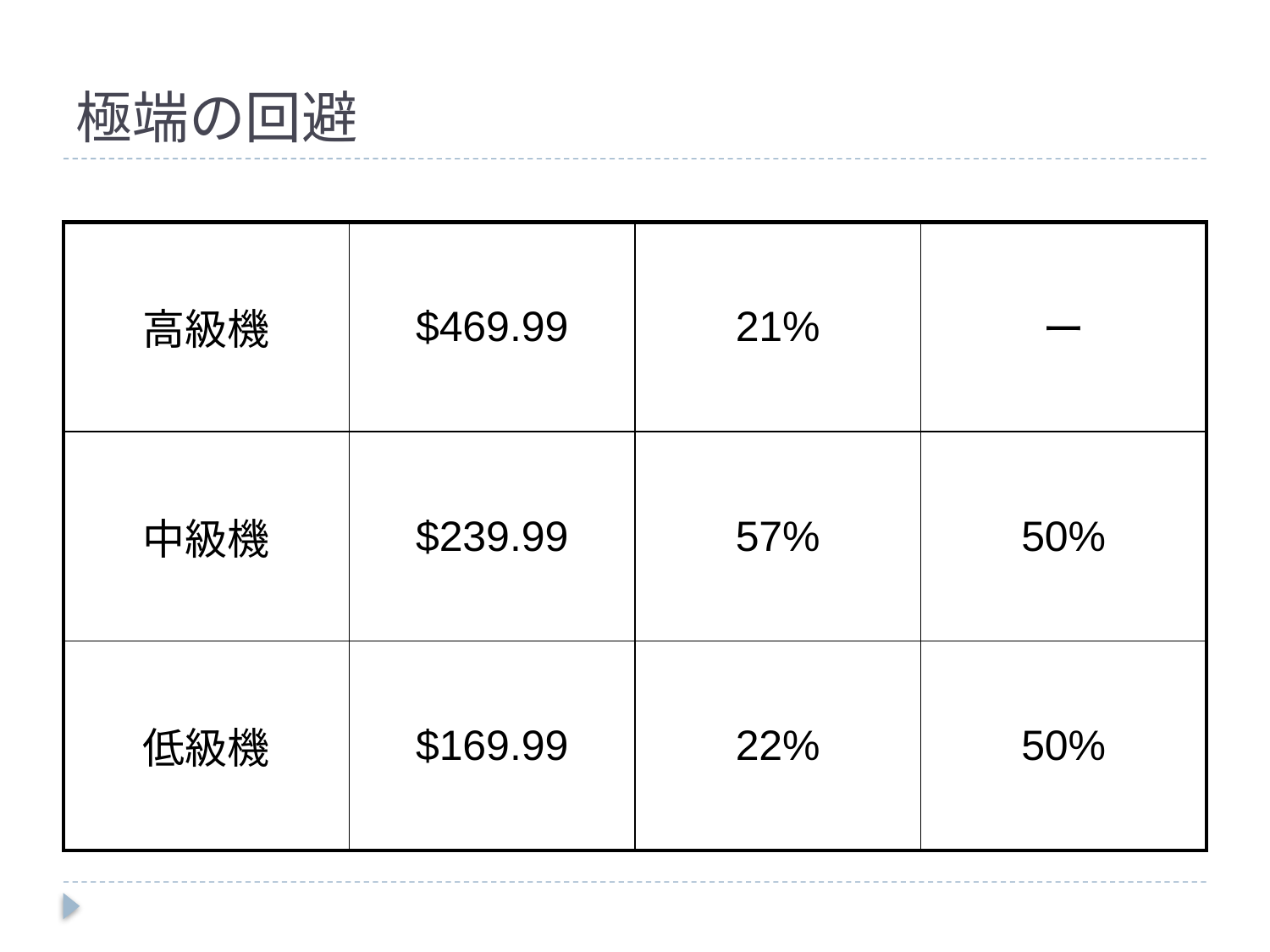

# 極端の回避
| 高級機 | $469.99 | 21% | ー |
| --- | --- | --- | --- |
| 中級機 | $239.99 | 57% | 50% |
| 低級機 | $169.99 | 22% | 50% |